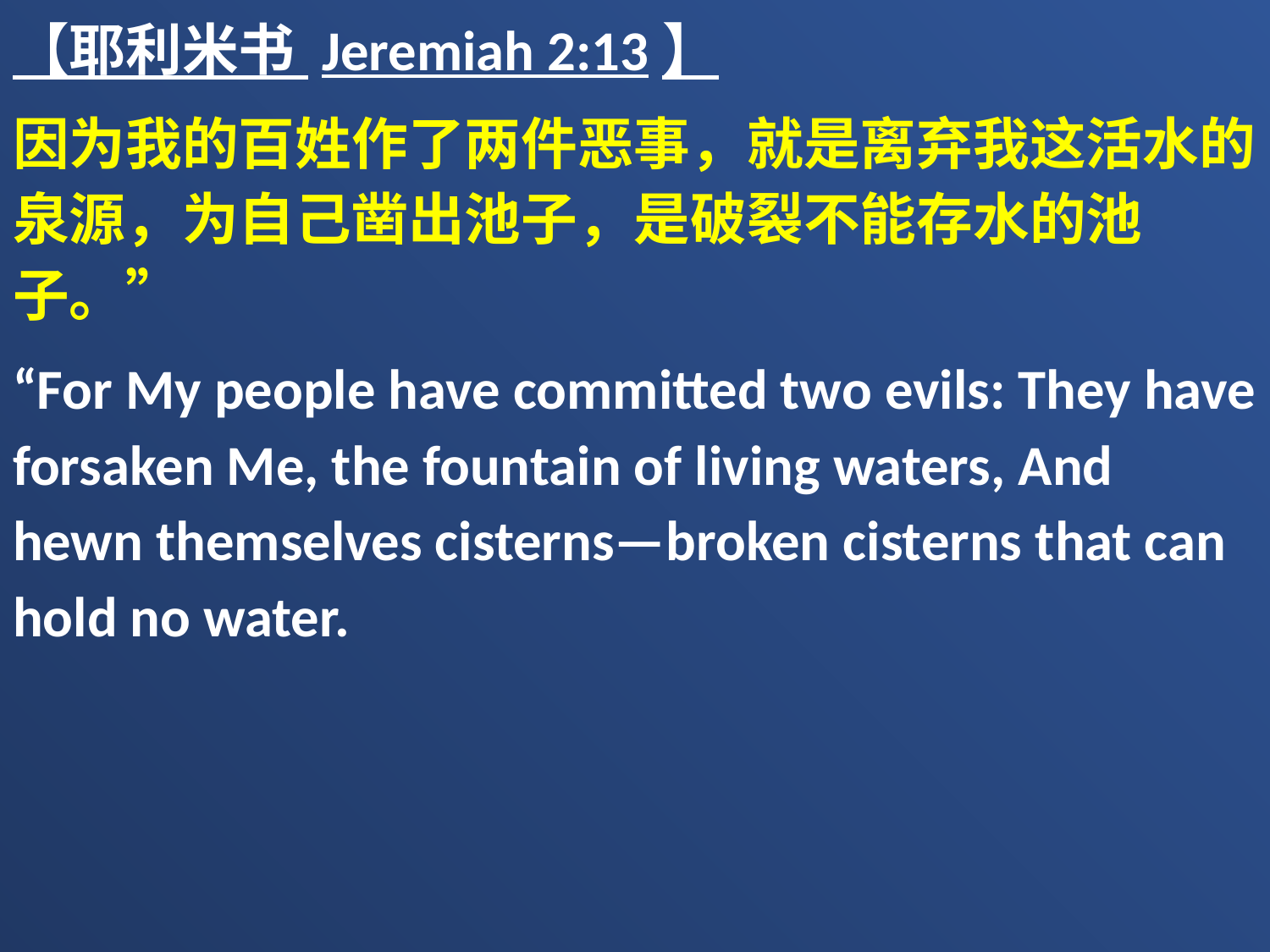

【耶利米书 Jeremiah 2:13】
因为我的百姓作了两件恶事，就是离弃我这活水的泉源，为自己凿出池子，是破裂不能存水的池子。”
“For My people have committed two evils: They have forsaken Me, the fountain of living waters, And hewn themselves cisterns—broken cisterns that can hold no water.